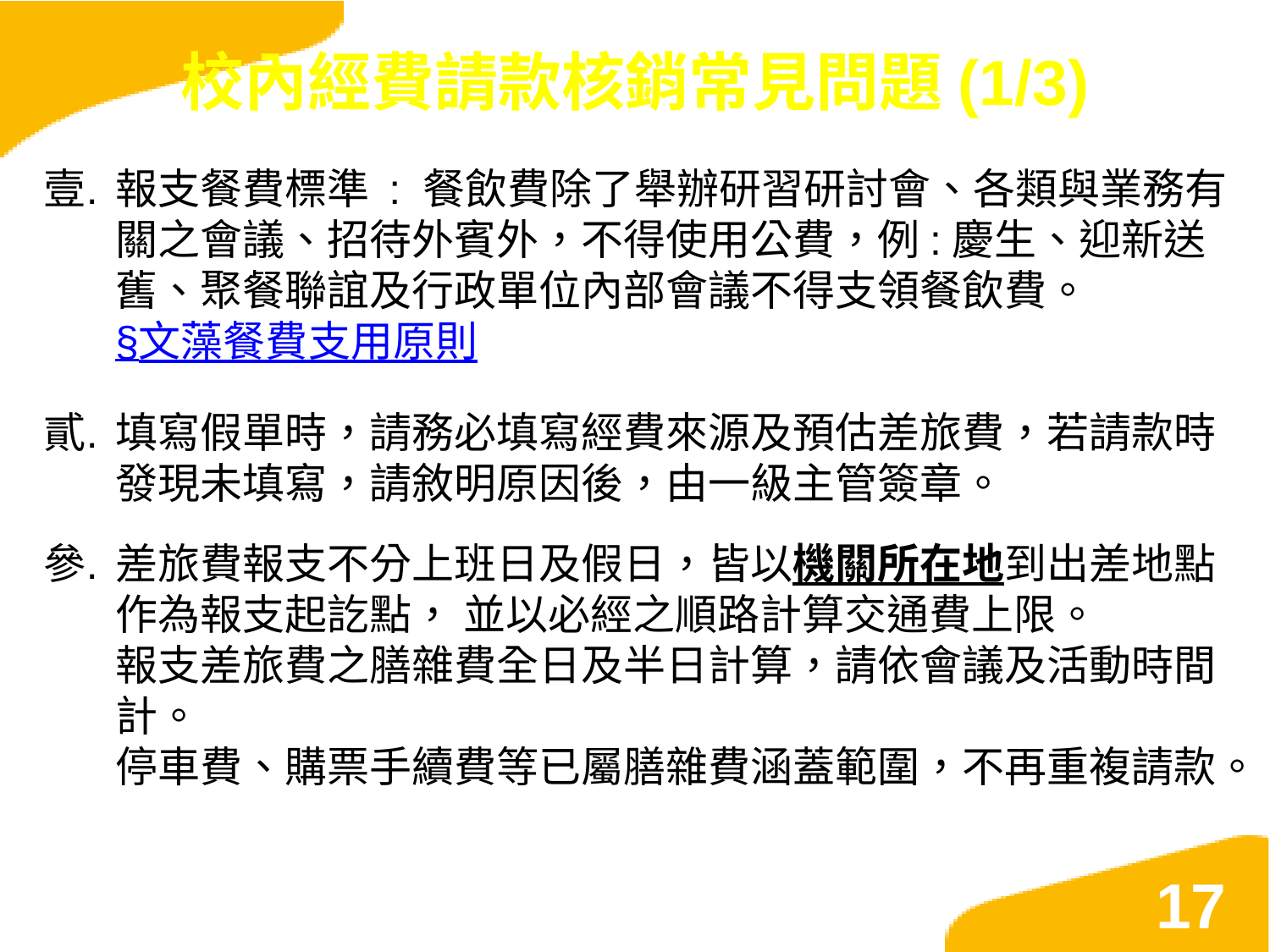

# 校內經費請款核銷常見問題(1/3)
報支餐費標準 : 餐飲費除了舉辦研習研討會、各類與業務有關之會議、招待外賓外，不得使用公費，例:慶生、迎新送舊、聚餐聯誼及行政單位內部會議不得支領餐飲費。
§文藻餐費支用原則
填寫假單時，請務必填寫經費來源及預估差旅費，若請款時發現未填寫，請敘明原因後，由一級主管簽章。
差旅費報支不分上班日及假日，皆以機關所在地到出差地點作為報支起訖點， 並以必經之順路計算交通費上限。
報支差旅費之膳雜費全日及半日計算，請依會議及活動時間計。
停車費、購票手續費等已屬膳雜費涵蓋範圍，不再重複請款。

17